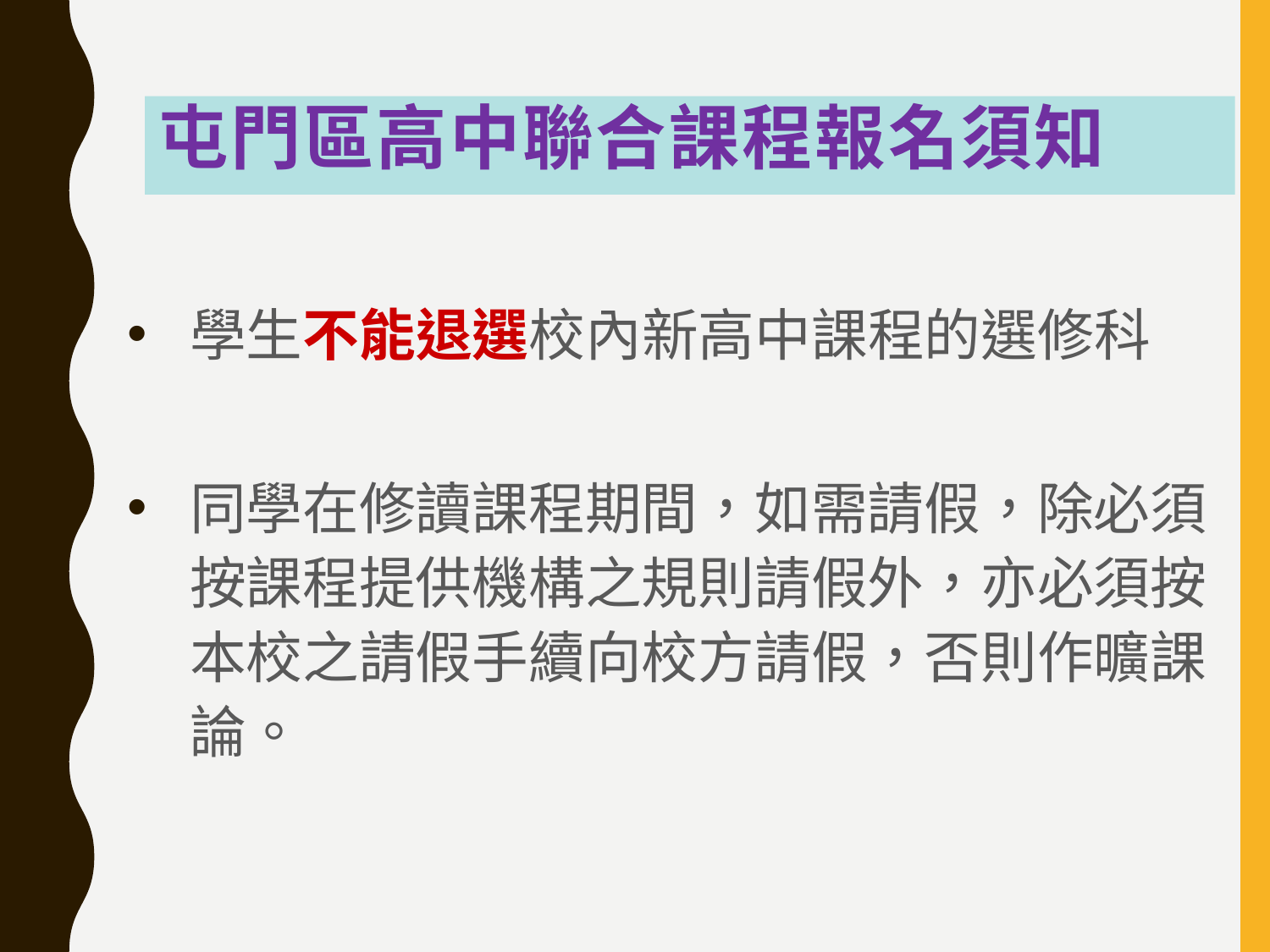

# 屯門區高中聯合課程報名須知
學生不能退選校內新高中課程的選修科

同學在修讀課程期間，如需請假，除必須按課程提供機構之規則請假外，亦必須按本校之請假手續向校方請假，否則作曠課論。